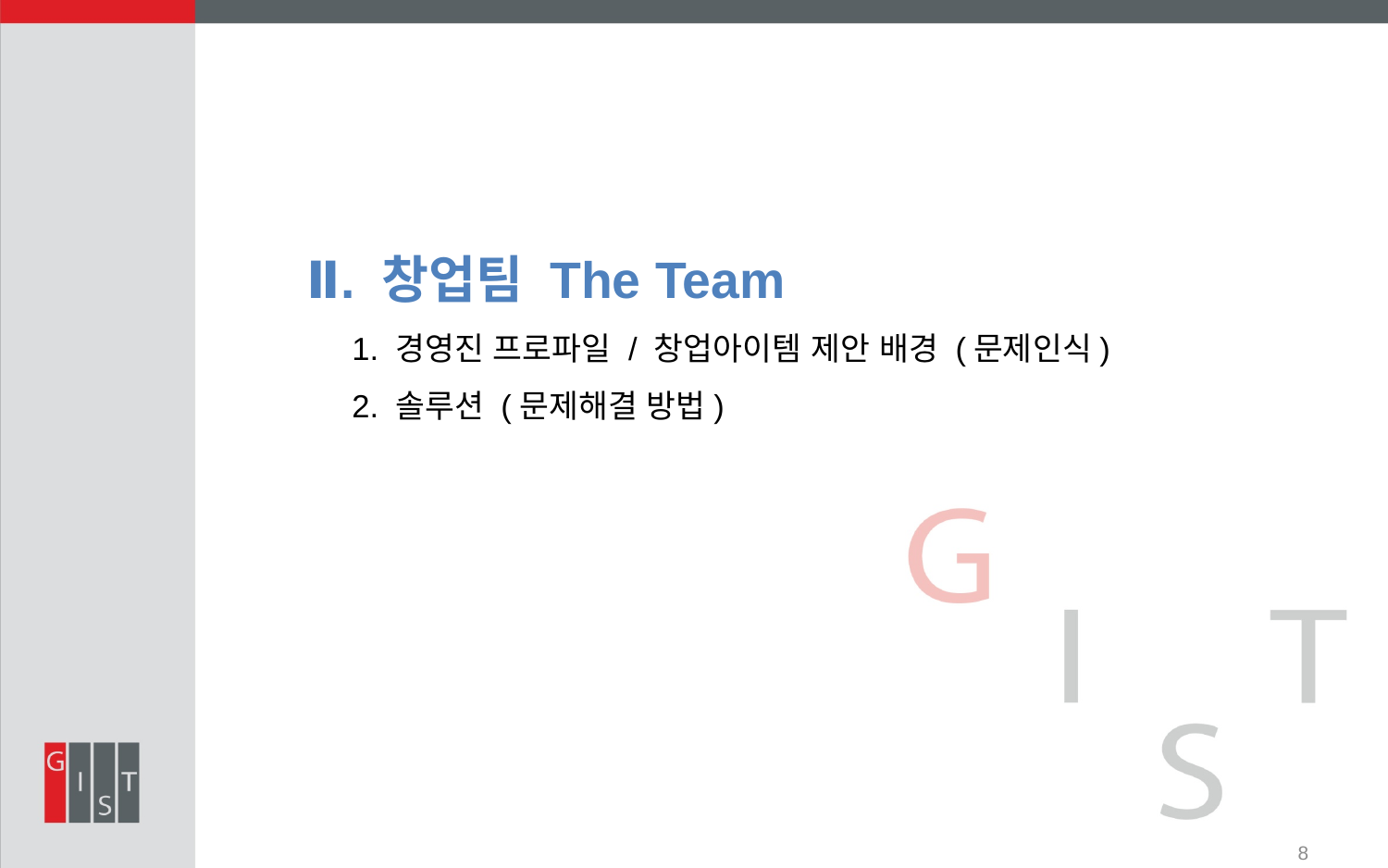

Ⅱ. 창업팀 The Team
     1. 경영진 프로파일 / 창업아이템 제안 배경 (문제인식)
     2. 솔루션 (문제해결 방법)
8